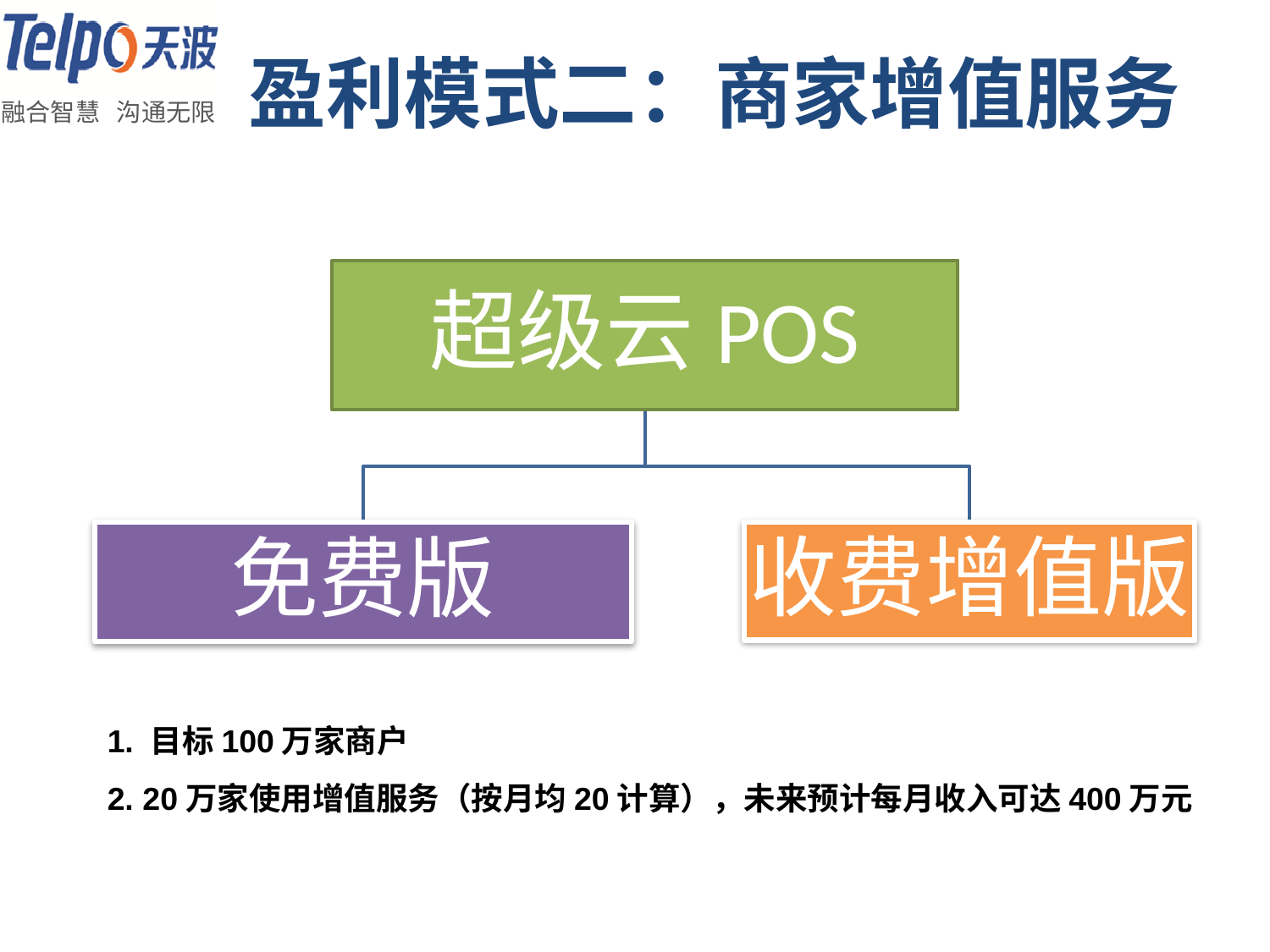

盈利模式二：商家增值服务
超级云POS
免费版
收费增值版
1. 目标100万家商户
2. 20万家使用增值服务（按月均20计算），未来预计每月收入可达400万元